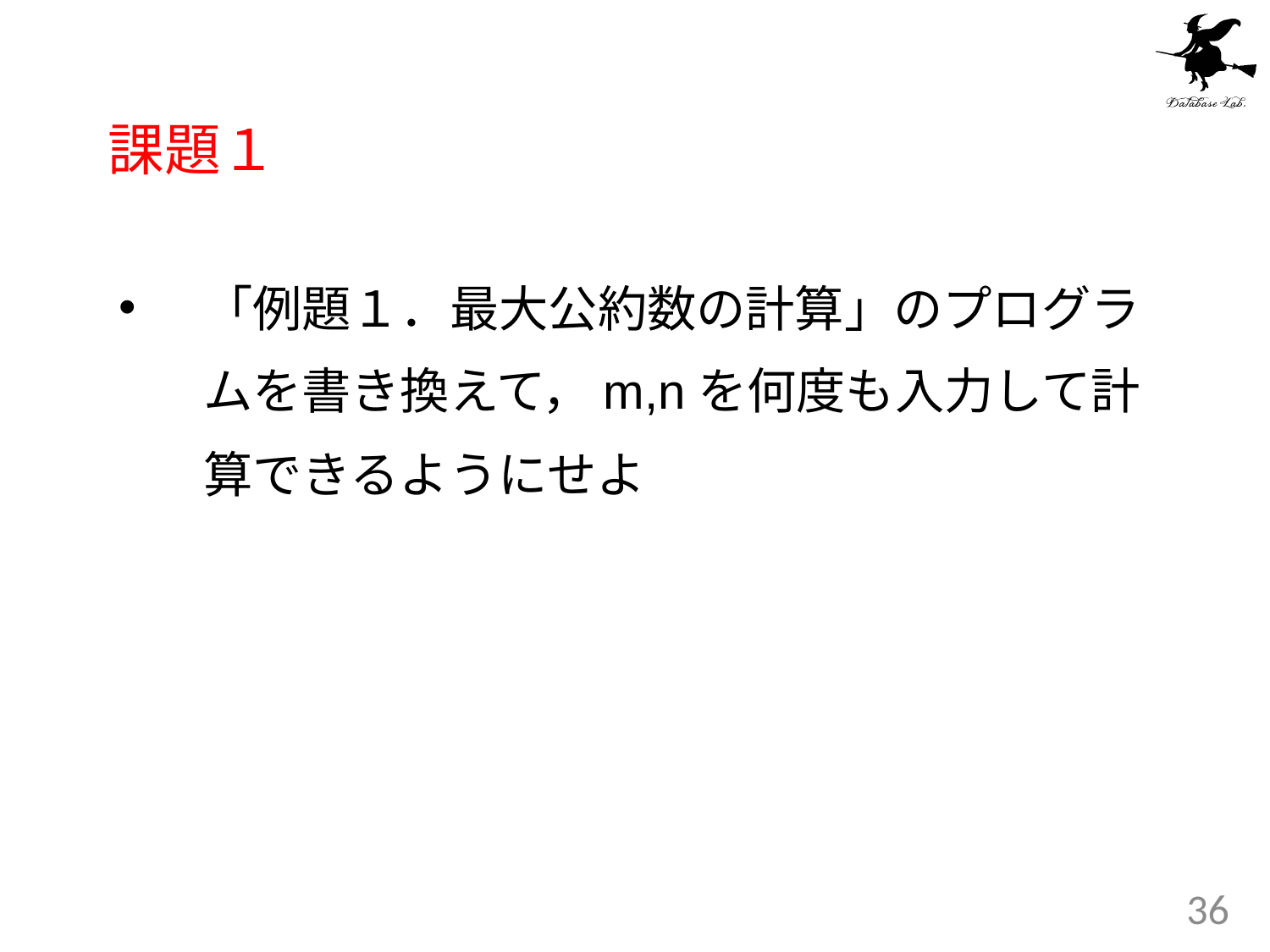

# 課題１
「例題１．最大公約数の計算」のプログラムを書き換えて，m,nを何度も入力して計算できるようにせよ

36